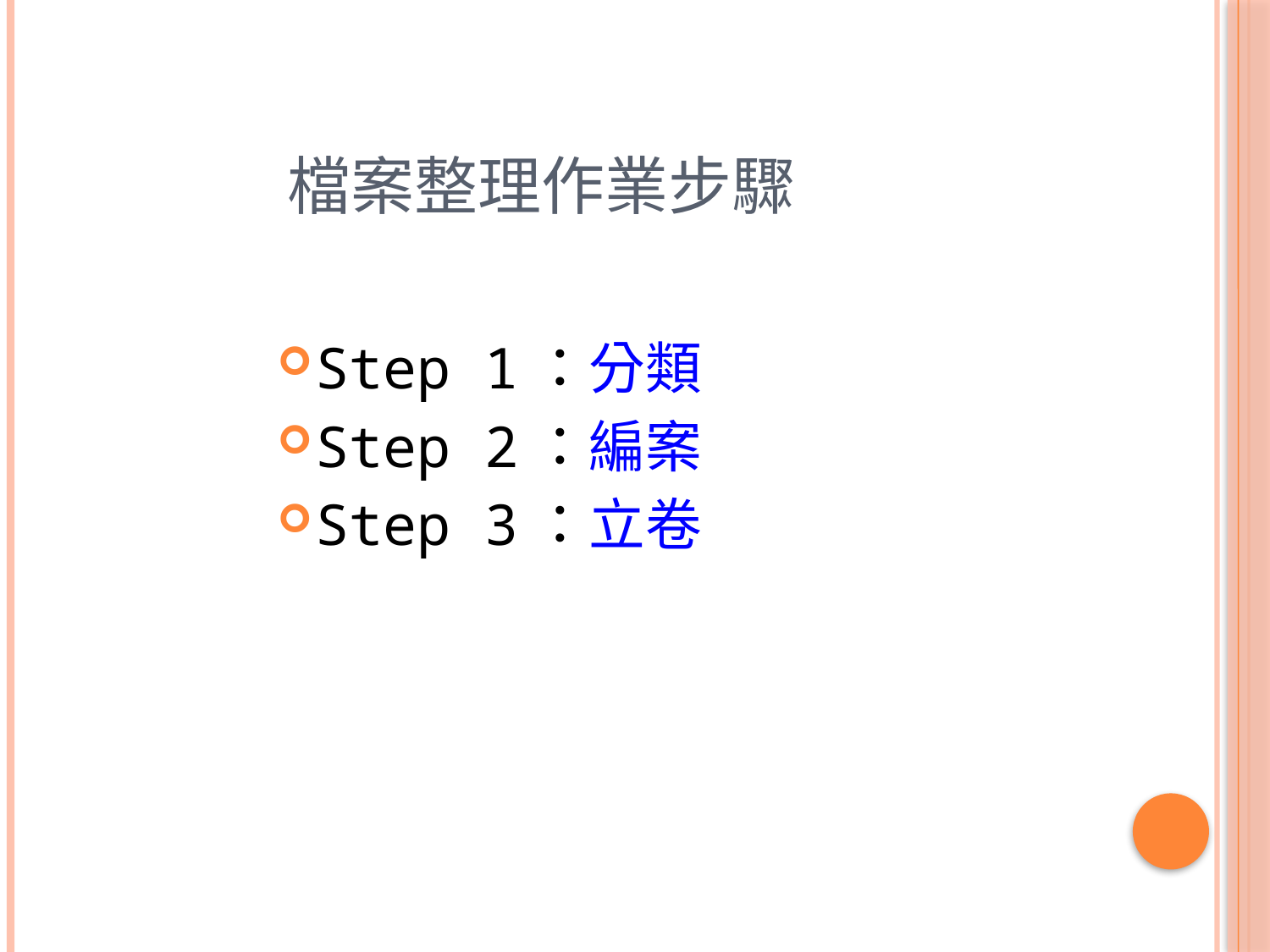

# 檔案整理作業步驟
Step 1：分類
Step 2：編案
Step 3：立卷